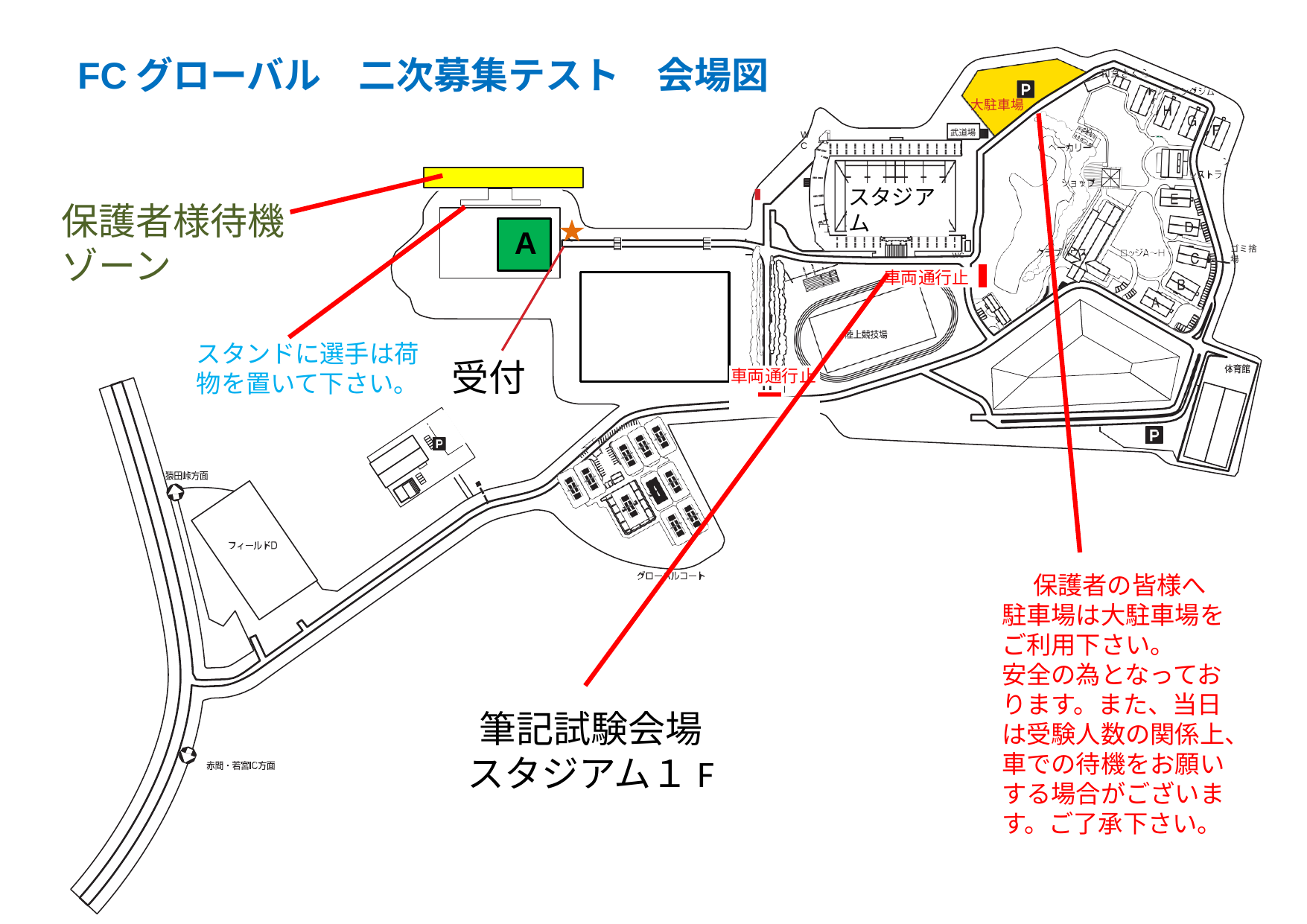

FCグローバル　二次募集テスト　会場図
大駐車場

武道場
WC

スタジアム
保護者様待機ゾーン

WC

A
ゴミ捨場

WC

車両通行止

スタンドに選手は荷物を置いて下さい。

受付
車両通行止

保護者の皆様へ
駐車場は大駐車場をご利用下さい。
安全の為となっております。また、当日は受験人数の関係上、車での待機をお願いする場合がございます。ご了承下さい。
筆記試験会場
スタジアム１F